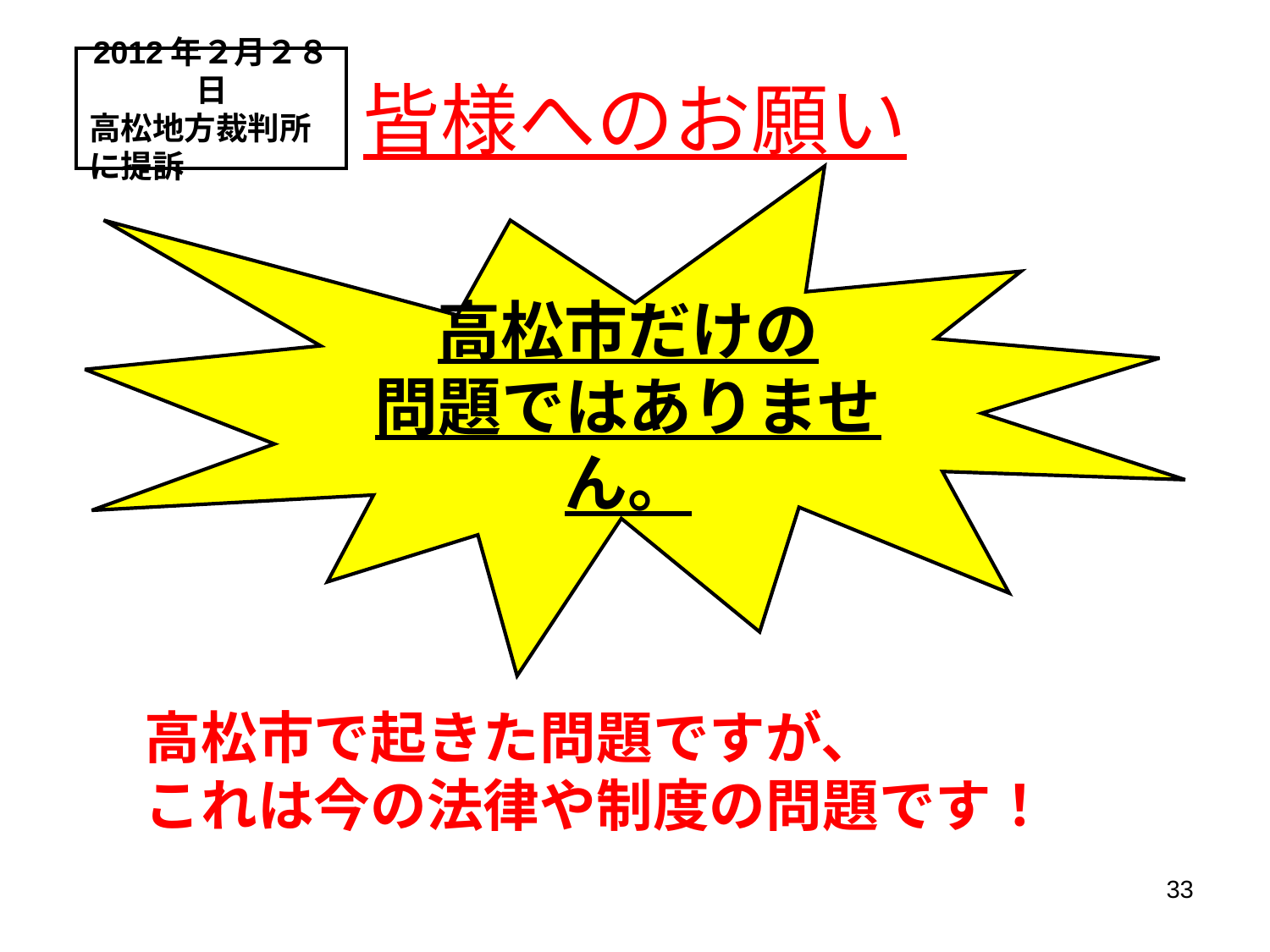

皆様へのお願い
2012年２月２８日
高松地方裁判所に提訴
高松市だけの
問題ではありません。
高松市で起きた問題ですが、
これは今の法律や制度の問題です！
33